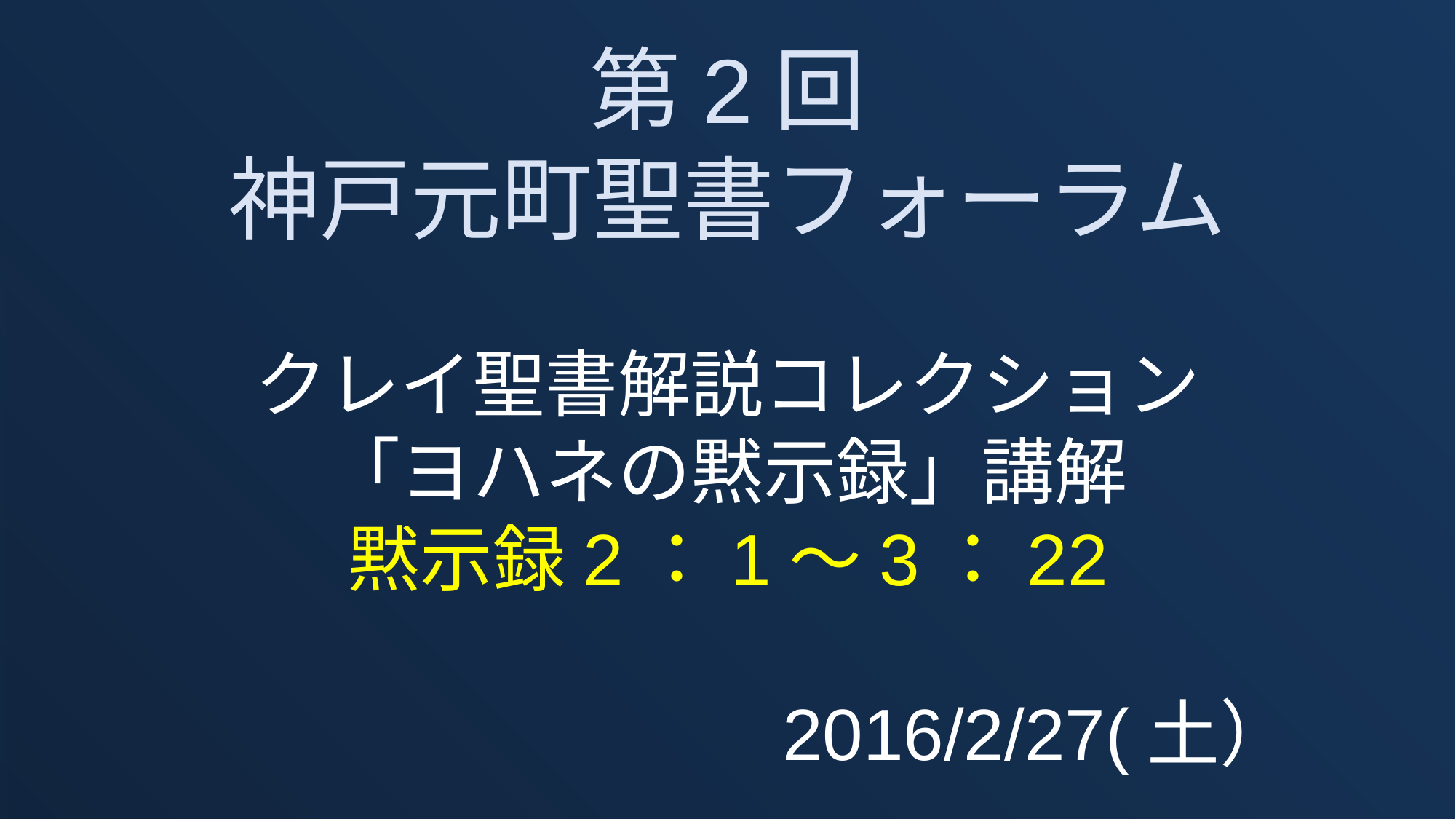

第2回
神戸元町聖書フォーラム

クレイ聖書解説コレクション
「ヨハネの黙示録」講解
黙示録2：1～3：22

2016/2/27(土）